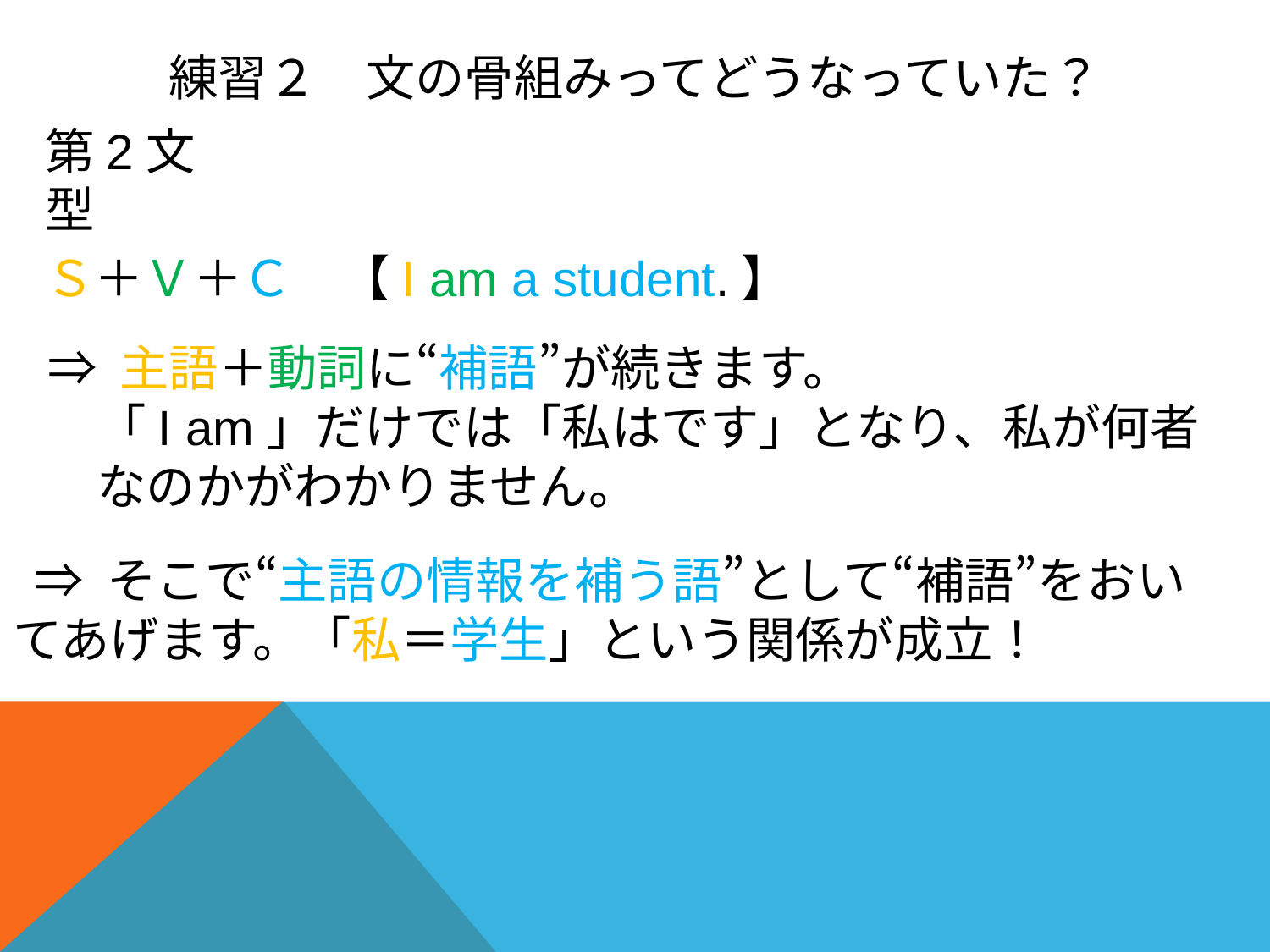

練習２　文の骨組みってどうなっていた？
第2文型
Ｓ＋Ｖ＋Ｃ　【I am a student.】
⇒ 主語＋動詞に“補語”が続きます。
　「I am」だけでは「私はです」となり、私が何者
　なのかがわかりません。
  ⇒ そこで“主語の情報を補う語”として“補語”をおいてあげます。「私＝学生」という関係が成立！